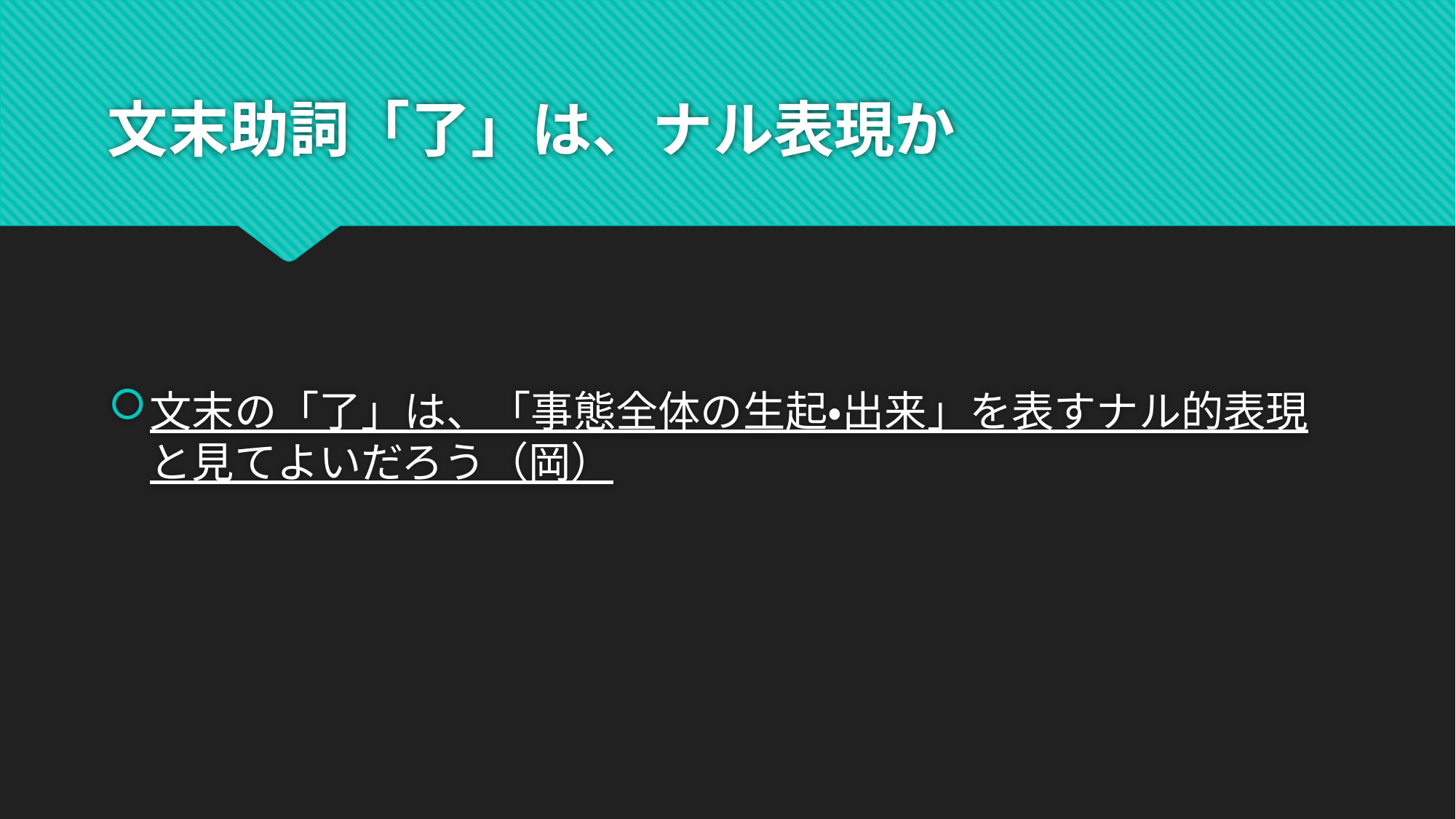

# 文末助詞「了」は、ナル表現か
文末の「了」は、「事態全体の生起・出来」を表すナル的表現と見てよいだろう（岡）